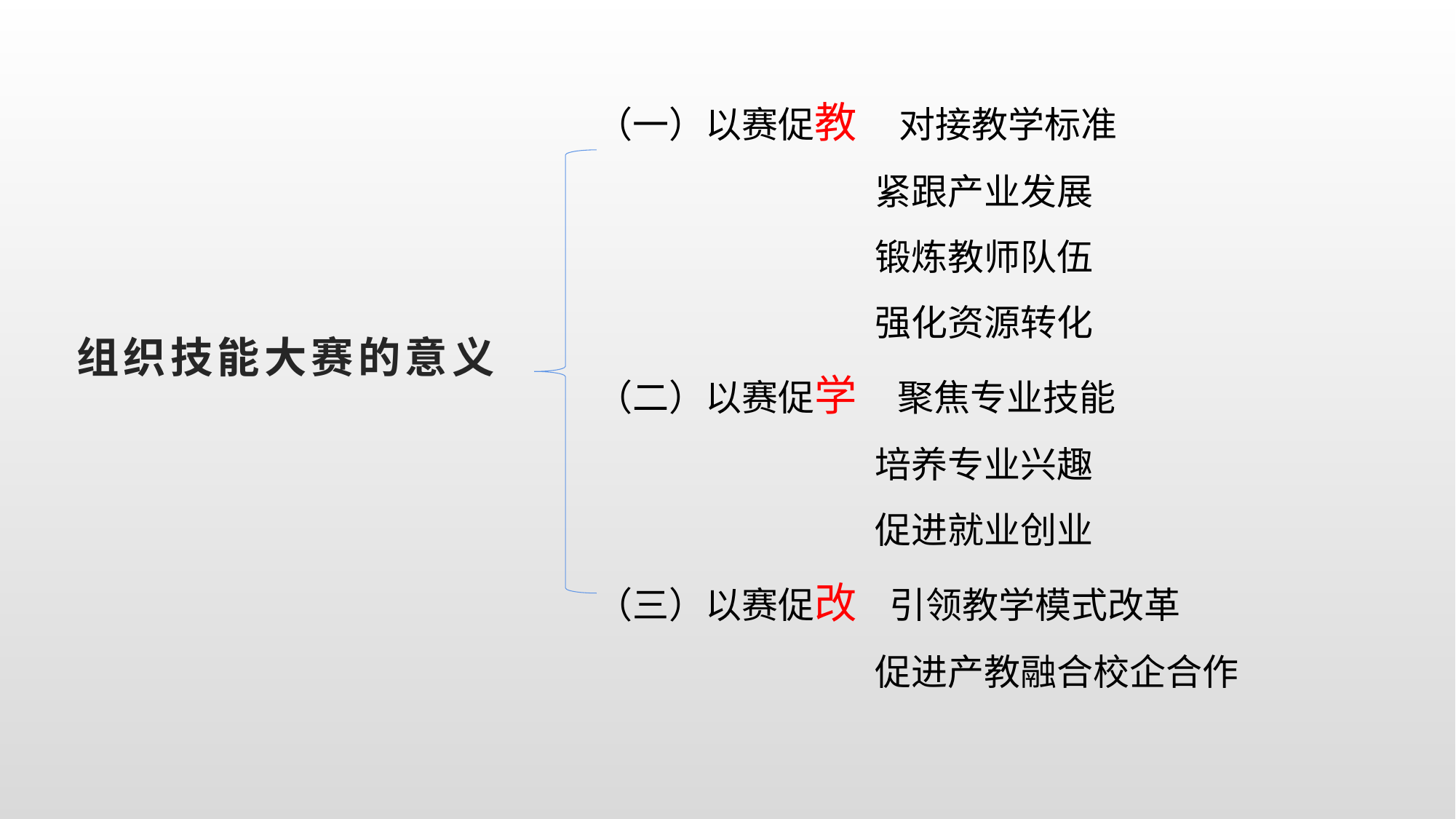

（一）以赛促教     对接教学标准
                                 紧跟产业发展
                                 锻炼教师队伍
                                 强化资源转化
（二）以赛促学     聚焦专业技能
                                 培养专业兴趣
                                 促进就业创业
（三）以赛促改    引领教学模式改革
                                 促进产教融合校企合作

# 组织技能大赛的意义